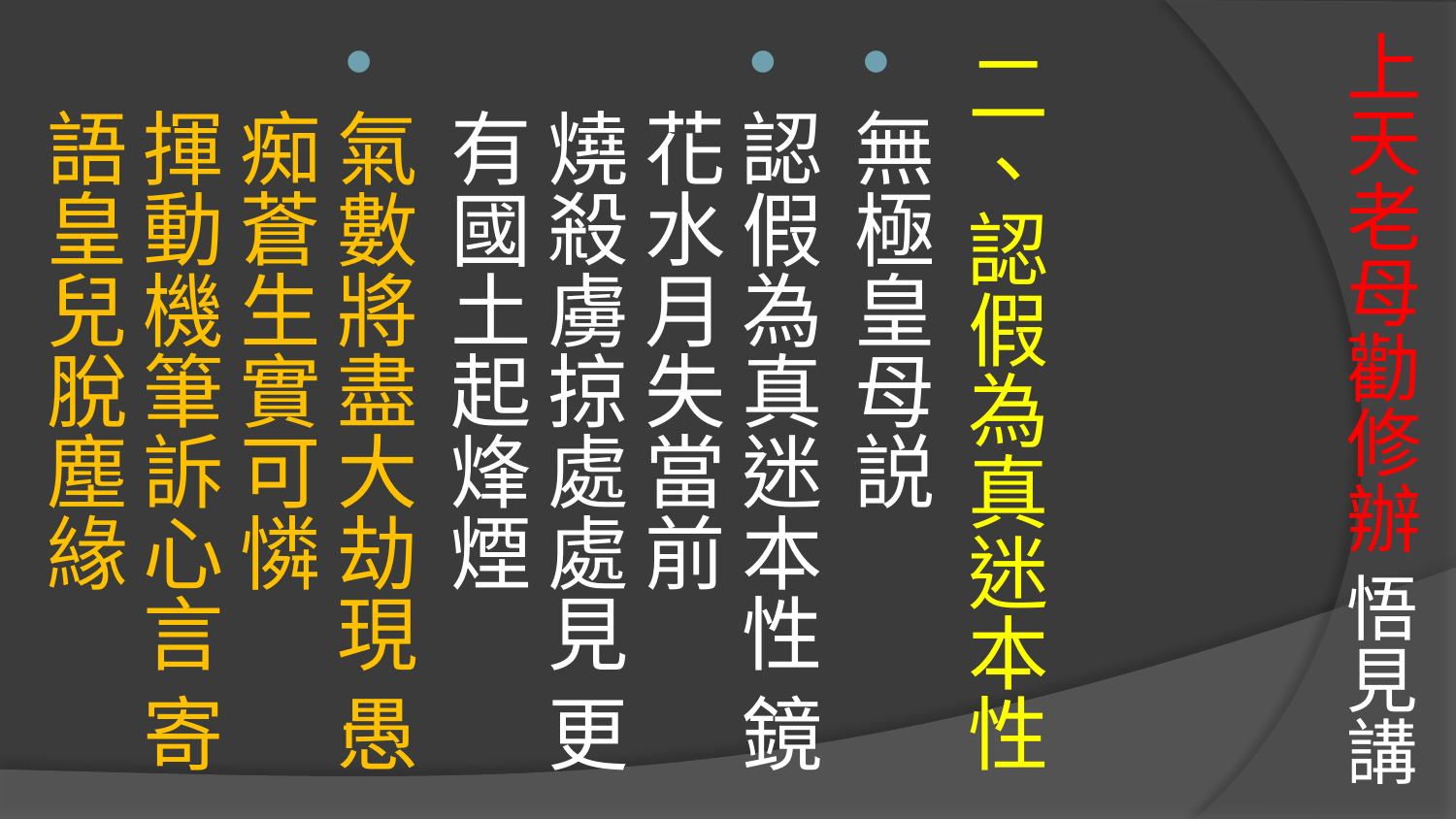

# 上天老母勸修辦 悟見講
二、認假為真迷本性
無極皇母説
認假為真迷本性 鏡花水月失當前
燒殺虜掠處處見 更有國土起烽煙
氣數將盡大劫現 愚痴蒼生實可憐
揮動機筆訴心言 寄語皇兒脫塵緣